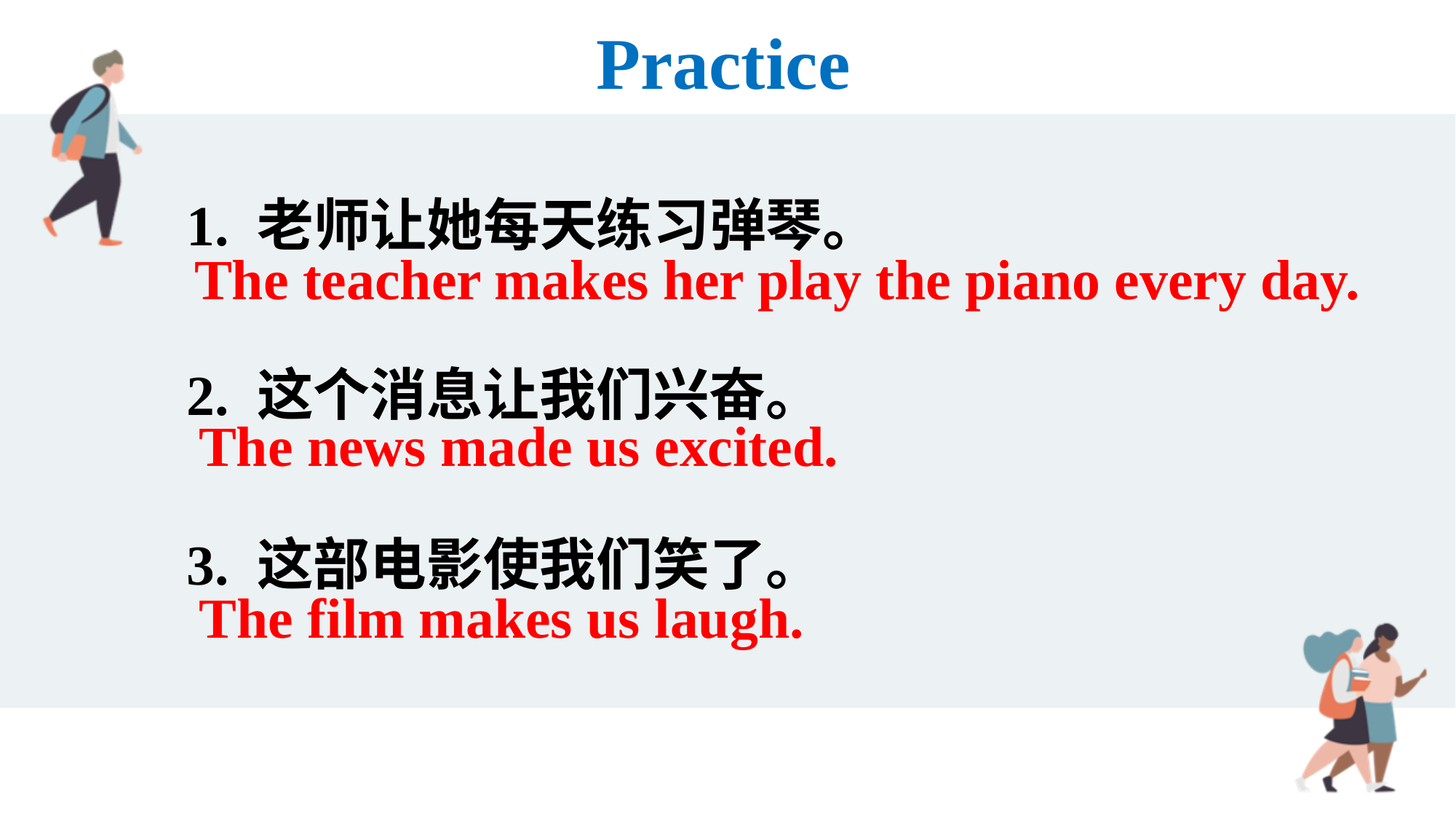

Practice
1. 老师让她每天练习弹琴。
2. 这个消息让我们兴奋。
3. 这部电影使我们笑了。
The teacher makes her play the piano every day.
The news made us excited.
The film makes us laugh.